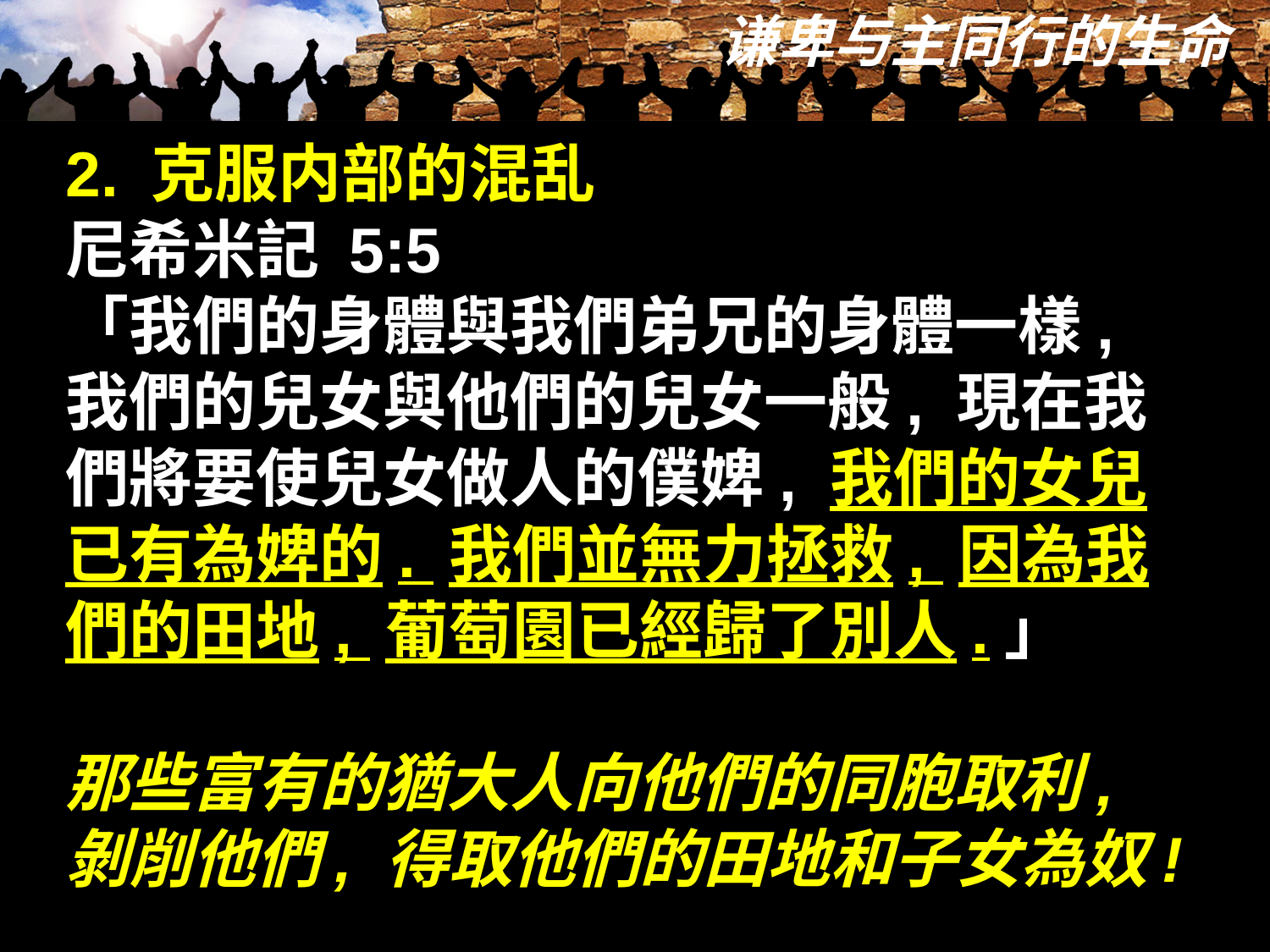

2. 克服内部的混乱
尼希米記 5:5
「我們的身體與我們弟兄的身體一樣, 我們的兒女與他們的兒女一般, 現在我們將要使兒女做人的僕婢, 我們的女兒已有為婢的. 我們並無力拯救, 因為我們的田地, 葡萄園已經歸了別人.」

那些富有的猶大人向他們的同胞取利,
剝削他們, 得取他們的田地和子女為奴!